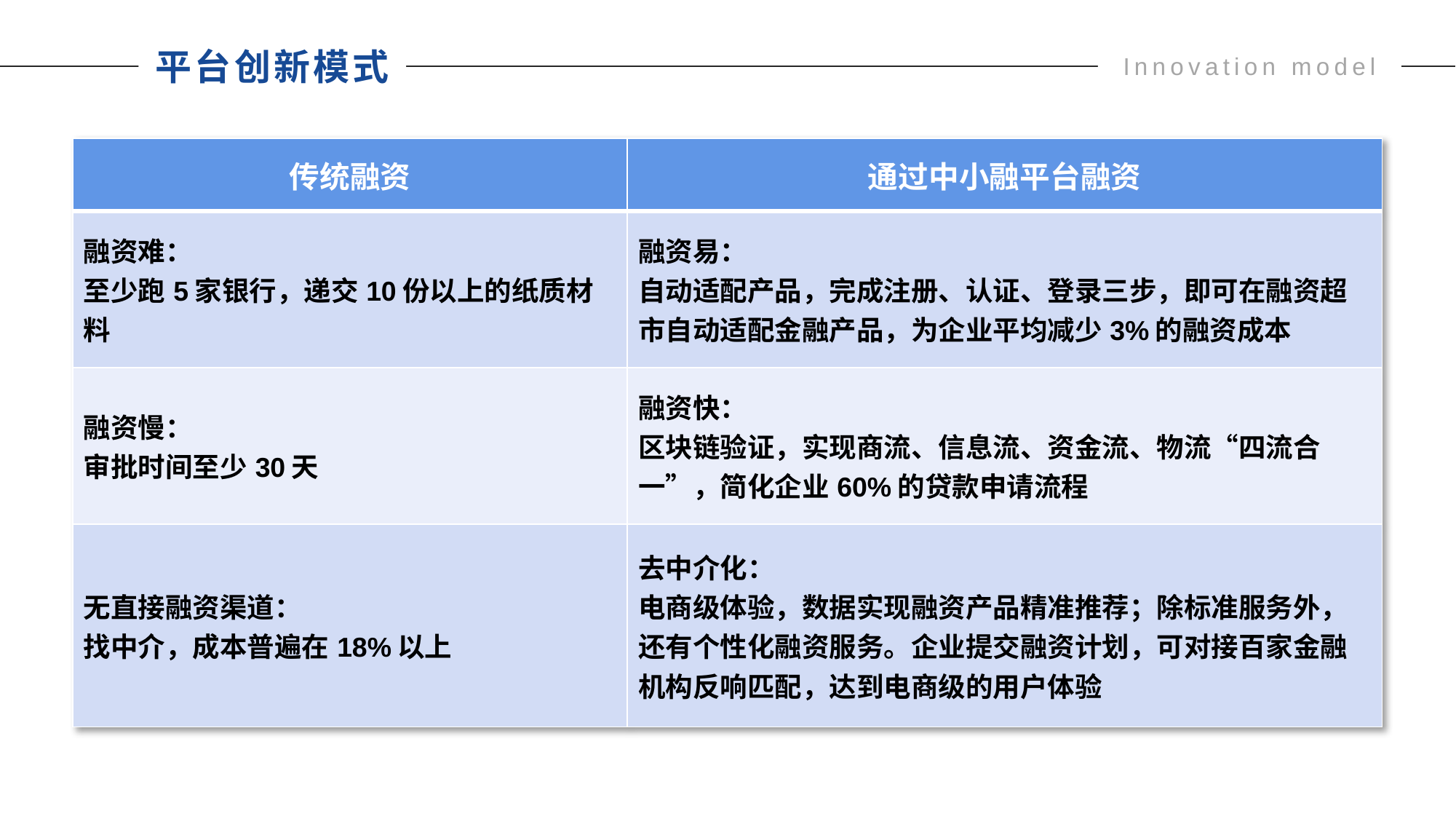

平台创新模式
Innovation model
| 传统融资 | 通过中小融平台融资 |
| --- | --- |
| 融资难： 至少跑5家银行，递交10份以上的纸质材料 | 融资易： 自动适配产品，完成注册、认证、登录三步，即可在融资超市自动适配金融产品，为企业平均减少3%的融资成本 |
| 融资慢： 审批时间至少30天 | 融资快： 区块链验证，实现商流、信息流、资金流、物流“四流合一”，简化企业60%的贷款申请流程 |
| 无直接融资渠道： 找中介，成本普遍在18%以上 | 去中介化： 电商级体验，数据实现融资产品精准推荐；除标准服务外，还有个性化融资服务。企业提交融资计划，可对接百家金融机构反响匹配，达到电商级的用户体验 |